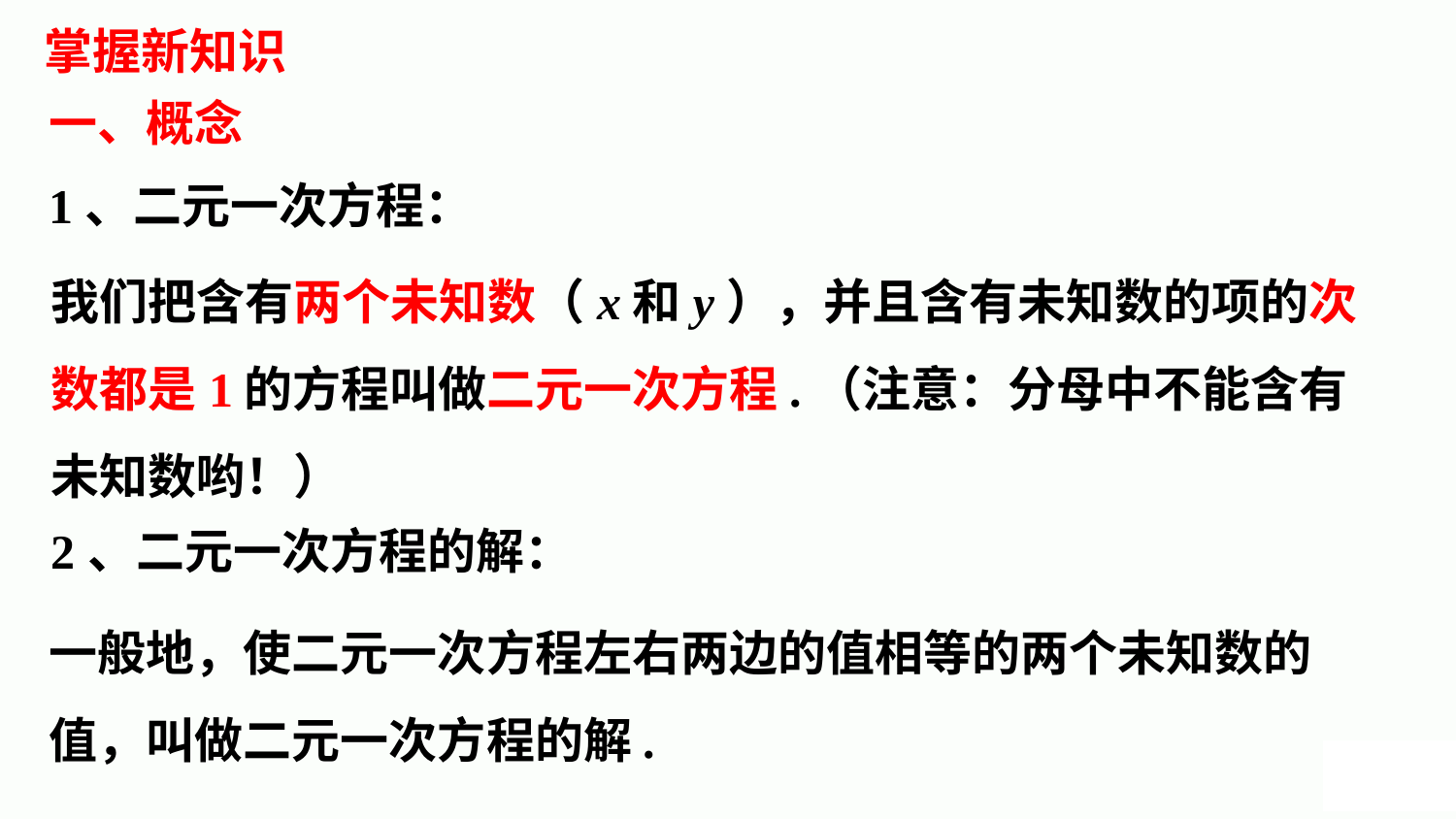

掌握新知识
一、概念
1、二元一次方程：
我们把含有两个未知数（x和y），并且含有未知数的项的次数都是1的方程叫做二元一次方程.（注意：分母中不能含有未知数哟！）
2、二元一次方程的解：
一般地，使二元一次方程左右两边的值相等的两个未知数的值，叫做二元一次方程的解.